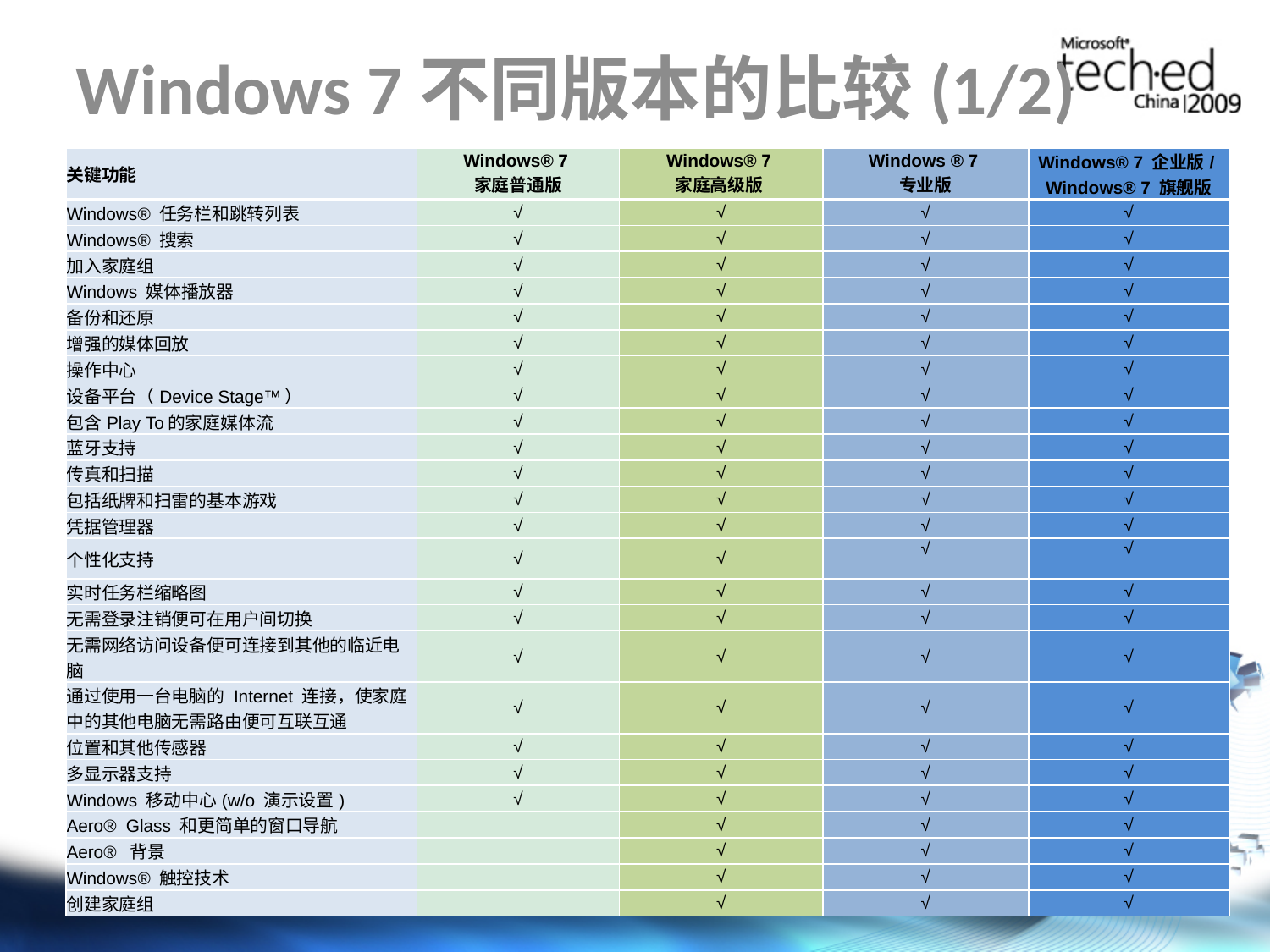

# Windows 7不同版本的比较(1/2)
| 关键功能 | Windows® 7 家庭普通版 | Windows® 7 家庭高级版 | Windows ® 7 专业版 | Windows® 7 企业版/ Windows® 7 旗舰版 |
| --- | --- | --- | --- | --- |
| Windows® 任务栏和跳转列表 | √ | √ | √ | √ |
| Windows® 搜索 | √ | √ | √ | √ |
| 加入家庭组 | √ | √ | √ | √ |
| Windows 媒体播放器 | √ | √ | √ | √ |
| 备份和还原 | √ | √ | √ | √ |
| 增强的媒体回放 | √ | √ | √ | √ |
| 操作中心 | √ | √ | √ | √ |
| 设备平台（Device Stage™） | √ | √ | √ | √ |
| 包含Play To的家庭媒体流 | √ | √ | √ | √ |
| 蓝牙支持 | √ | √ | √ | √ |
| 传真和扫描 | √ | √ | √ | √ |
| 包括纸牌和扫雷的基本游戏 | √ | √ | √ | √ |
| 凭据管理器 | √ | √ | √ | √ |
| 个性化支持 | √ | √ | √ | √ |
| 实时任务栏缩略图 | √ | √ | √ | √ |
| 无需登录注销便可在用户间切换 | √ | √ | √ | √ |
| 无需网络访问设备便可连接到其他的临近电脑 | √ | √ | √ | √ |
| 通过使用一台电脑的 Internet 连接，使家庭中的其他电脑无需路由便可互联互通 | √ | √ | √ | √ |
| 位置和其他传感器 | √ | √ | √ | √ |
| 多显示器支持 | √ | √ | √ | √ |
| Windows 移动中心(w/o 演示设置) | √ | √ | √ | √ |
| Aero® Glass 和更简单的窗口导航 |  | √ | √ | √ |
| Aero® 背景 |  | √ | √ | √ |
| Windows® 触控技术 |  | √ | √ | √ |
| 创建家庭组 |  | √ | √ | √ |